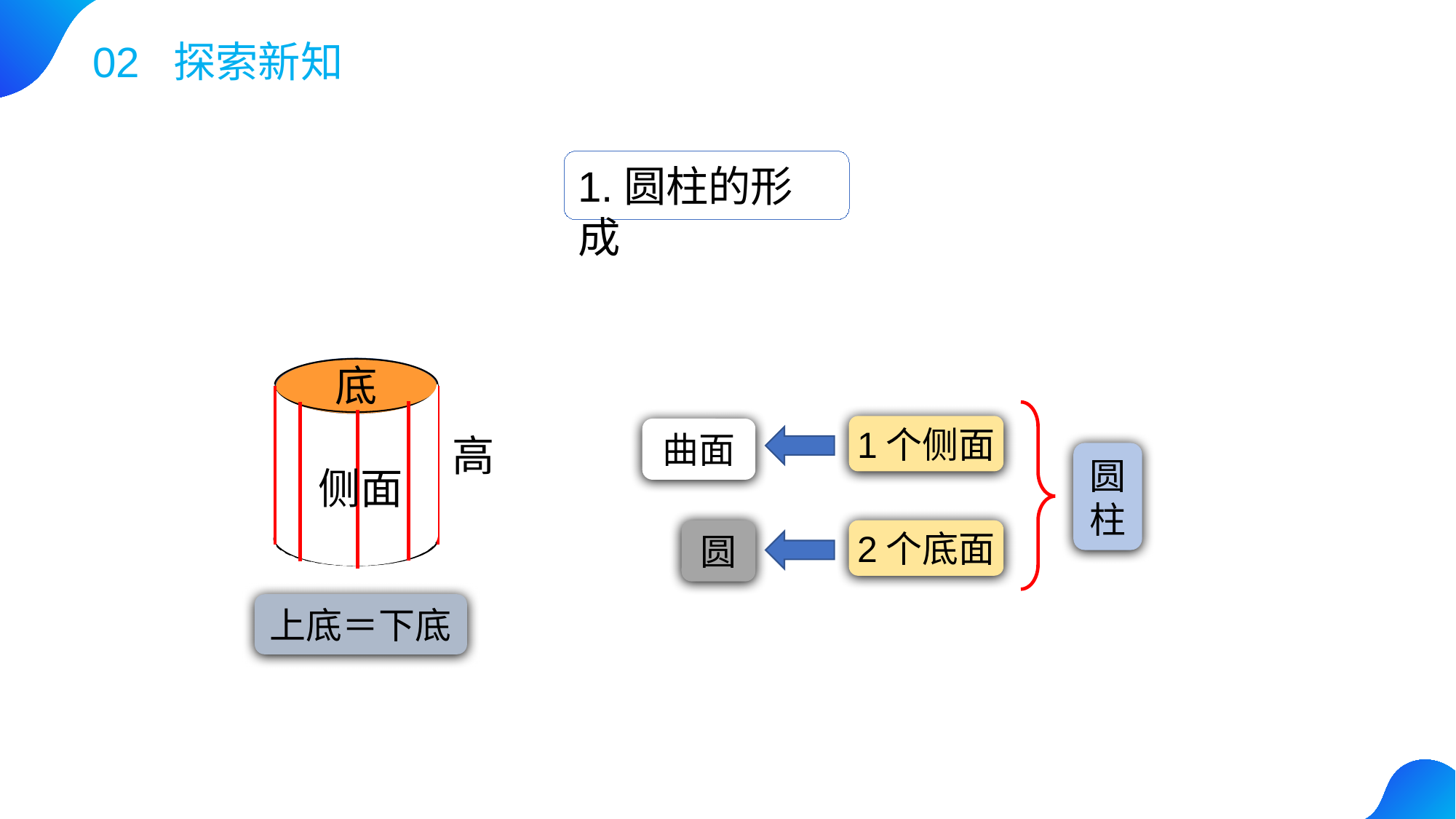

02  探索新知
1.圆柱的形成
底

1个侧面
曲面
高

圆
柱
侧面
2个底面
圆

上底＝下底